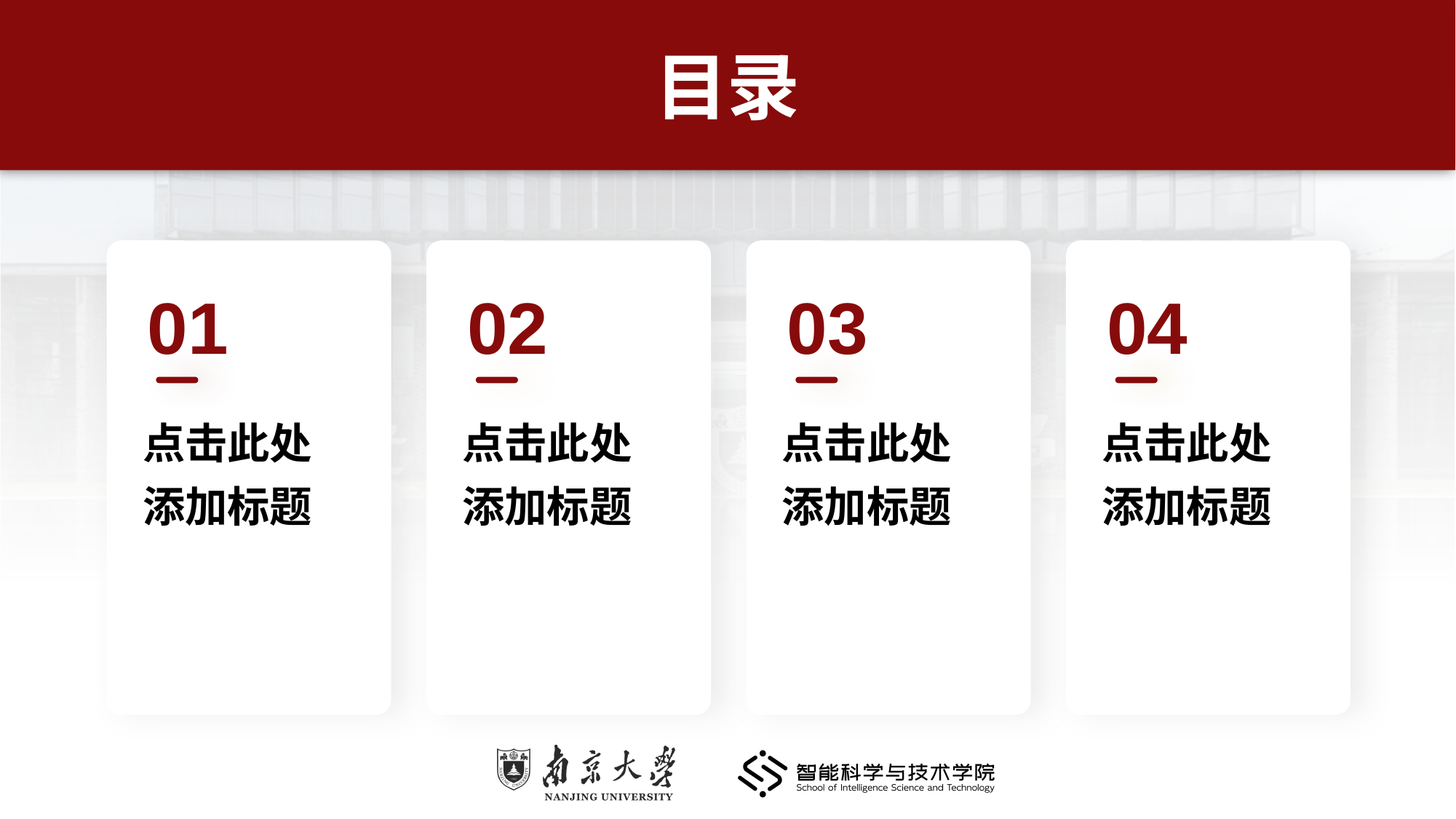

01
02
03
04

点击此处
添加标题
点击此处
添加标题
点击此处
添加标题
点击此处
添加标题